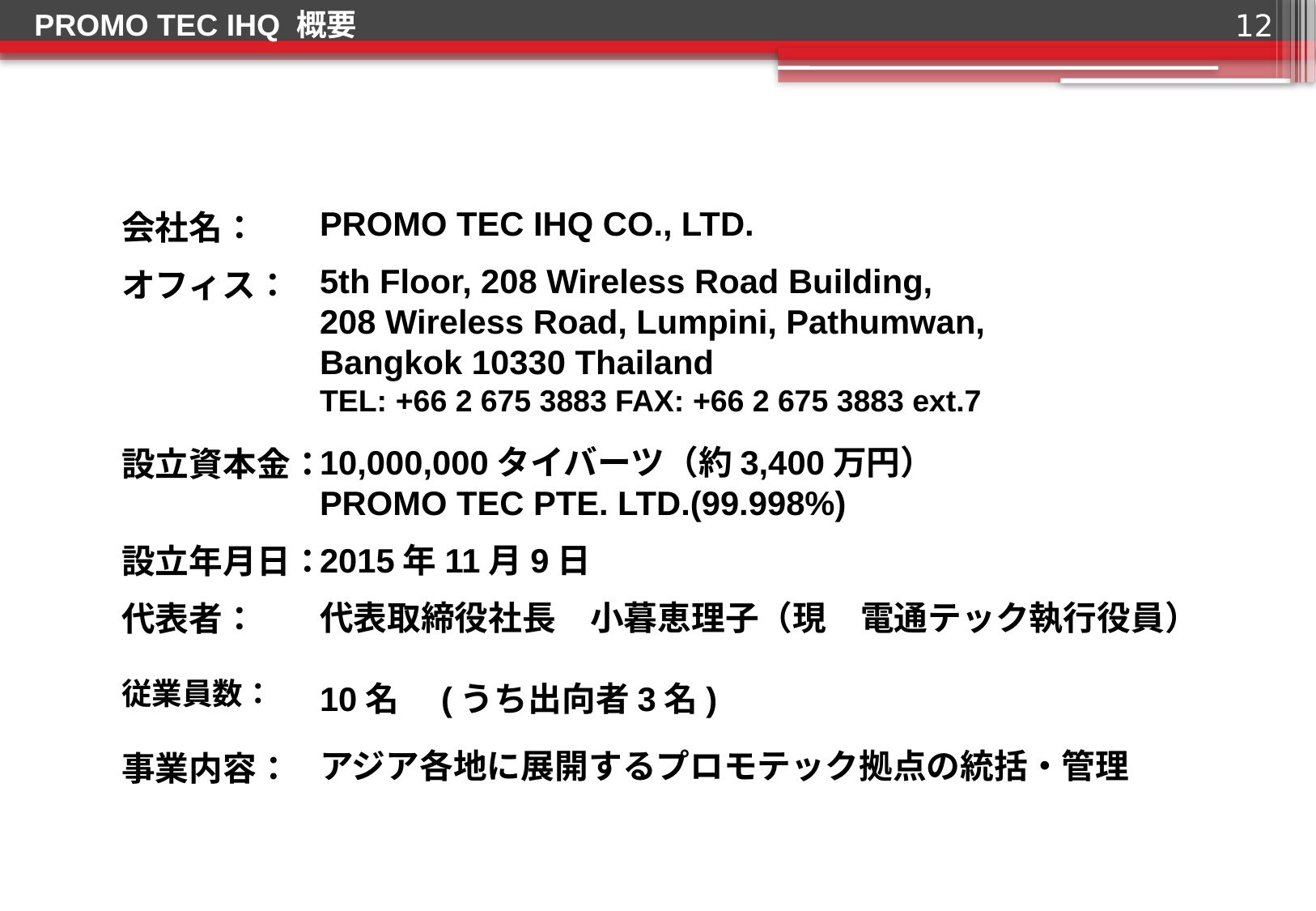

PROMO TEC IHQ 概要
12
PROMO TEC IHQ CO., LTD.

5th Floor, 208 Wireless Road Building,
208 Wireless Road, Lumpini, Pathumwan,
Bangkok 10330 Thailand
TEL: +66 2 675 3883 FAX: +66 2 675 3883 ext.7

10,000,000タイバーツ（約3,400万円）
PROMO TEC PTE. LTD.(99.998%)

2015年11月9日

代表取締役社長　小暮恵理子（現　電通テック執行役員）

10名　(うち出向者3名)

アジア各地に展開するプロモテック拠点の統括・管理
会社名：

オフィス：

設立資本金：

設立年月日：

代表者：

従業員数：

事業内容：